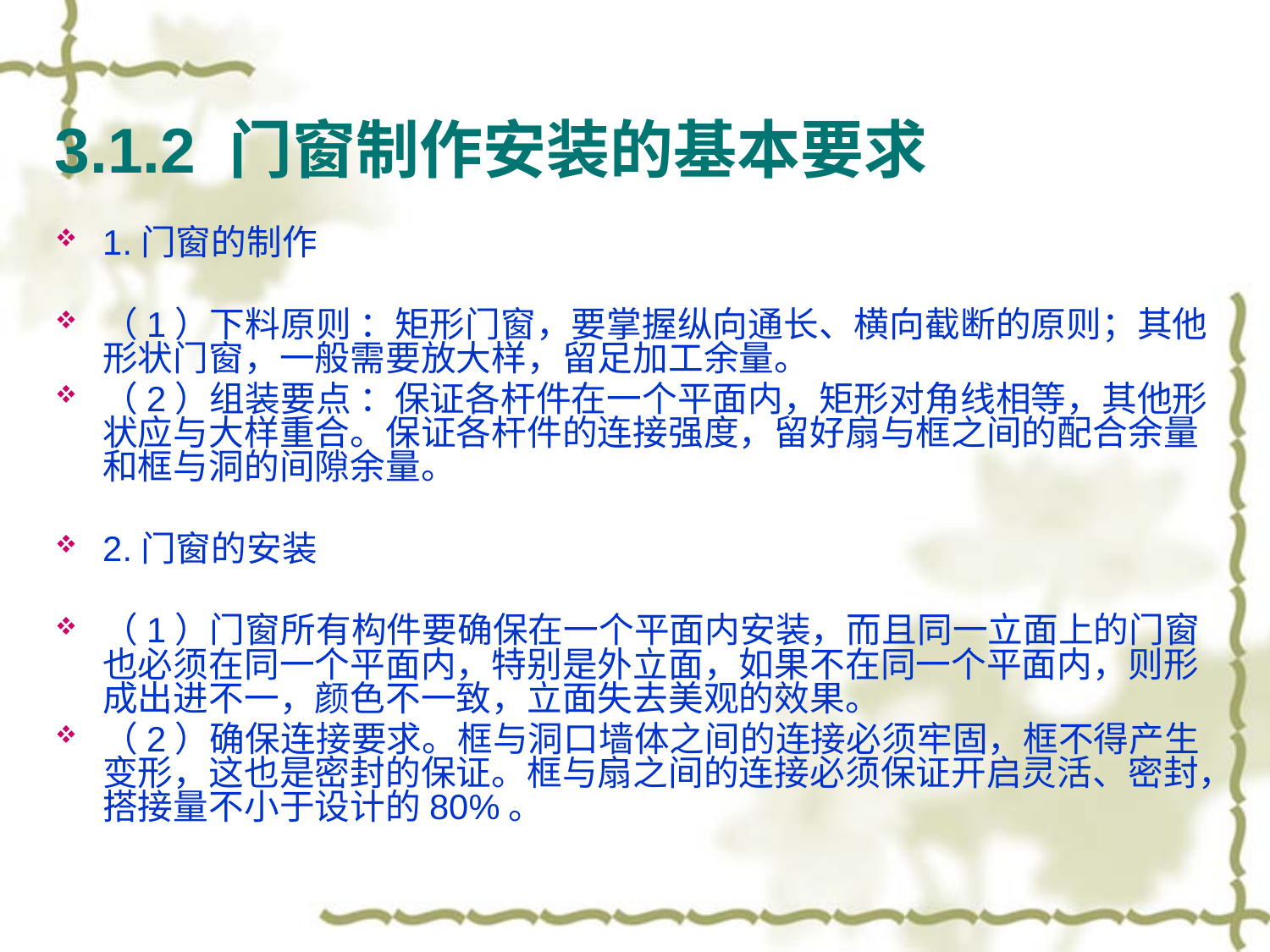

# 3.1.2 门窗制作安装的基本要求
1.门窗的制作

（1）下料原则 ：矩形门窗，要掌握纵向通长、横向截断的原则；其他形状门窗，一般需要放大样，留足加工余量。
（2）组装要点 ：保证各杆件在一个平面内，矩形对角线相等，其他形状应与大样重合。保证各杆件的连接强度，留好扇与框之间的配合余量和框与洞的间隙余量。

2.门窗的安装

（1）门窗所有构件要确保在一个平面内安装，而且同一立面上的门窗也必须在同一个平面内，特别是外立面，如果不在同一个平面内，则形成出进不一，颜色不一致，立面失去美观的效果。
（2）确保连接要求。框与洞口墙体之间的连接必须牢固，框不得产生变形，这也是密封的保证。框与扇之间的连接必须保证开启灵活、密封，搭接量不小于设计的80%。